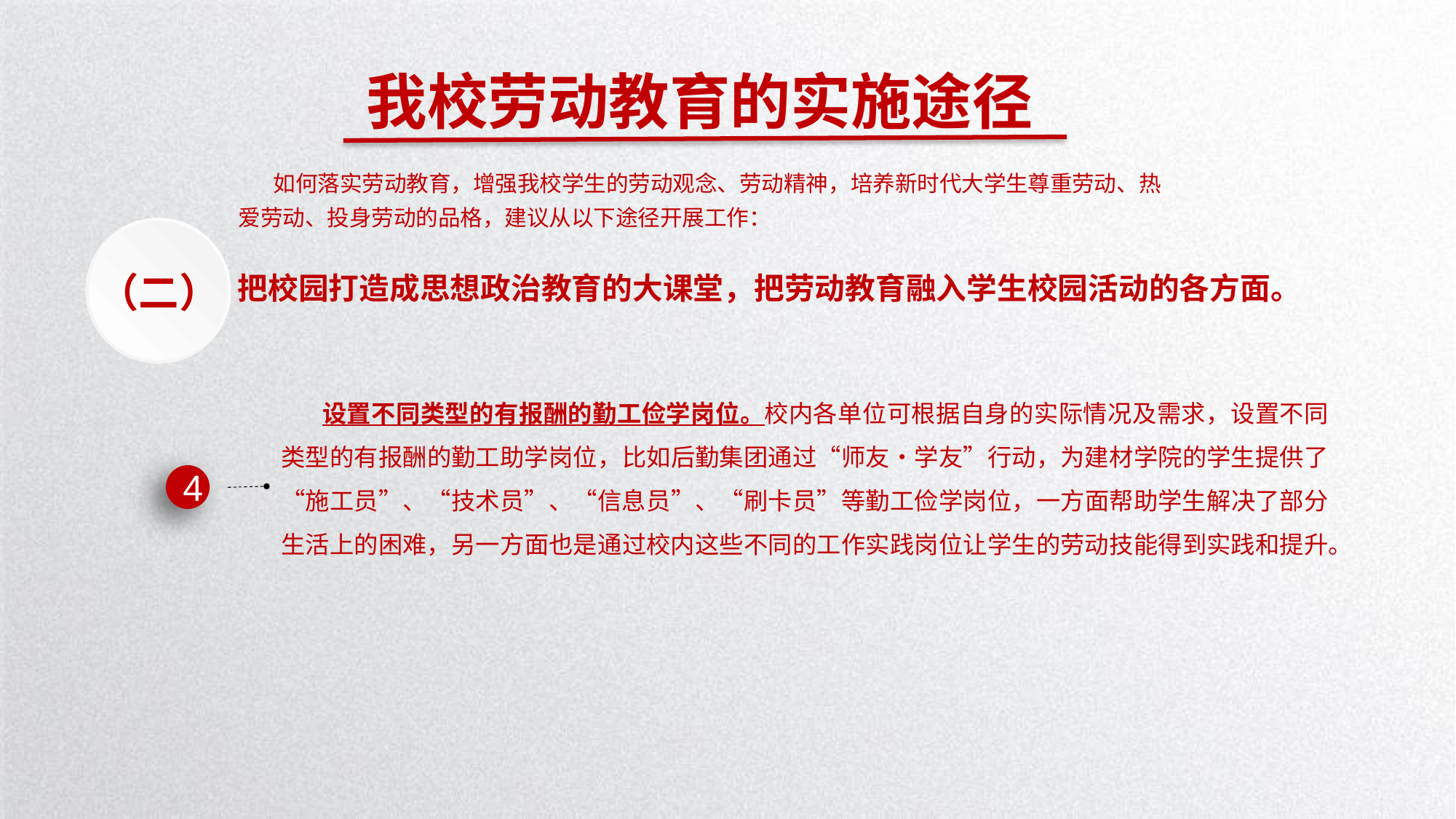

我校劳动教育的实施途径
      如何落实劳动教育，增强我校学生的劳动观念、劳动精神，培养新时代大学生尊重劳动、热爱劳动、投身劳动的品格，建议从以下途径开展工作：

（二）
把校园打造成思想政治教育的大课堂，把劳动教育融入学生校园活动的各方面。
      设置不同类型的有报酬的勤工俭学岗位。校内各单位可根据自身的实际情况及需求，设置不同类型的有报酬的勤工助学岗位，比如后勤集团通过“师友•学友”行动，为建材学院的学生提供了“施工员”、“技术员”、“信息员”、“刷卡员”等勤工俭学岗位，一方面帮助学生解决了部分生活上的困难，另一方面也是通过校内这些不同的工作实践岗位让学生的劳动技能得到实践和提升。
4